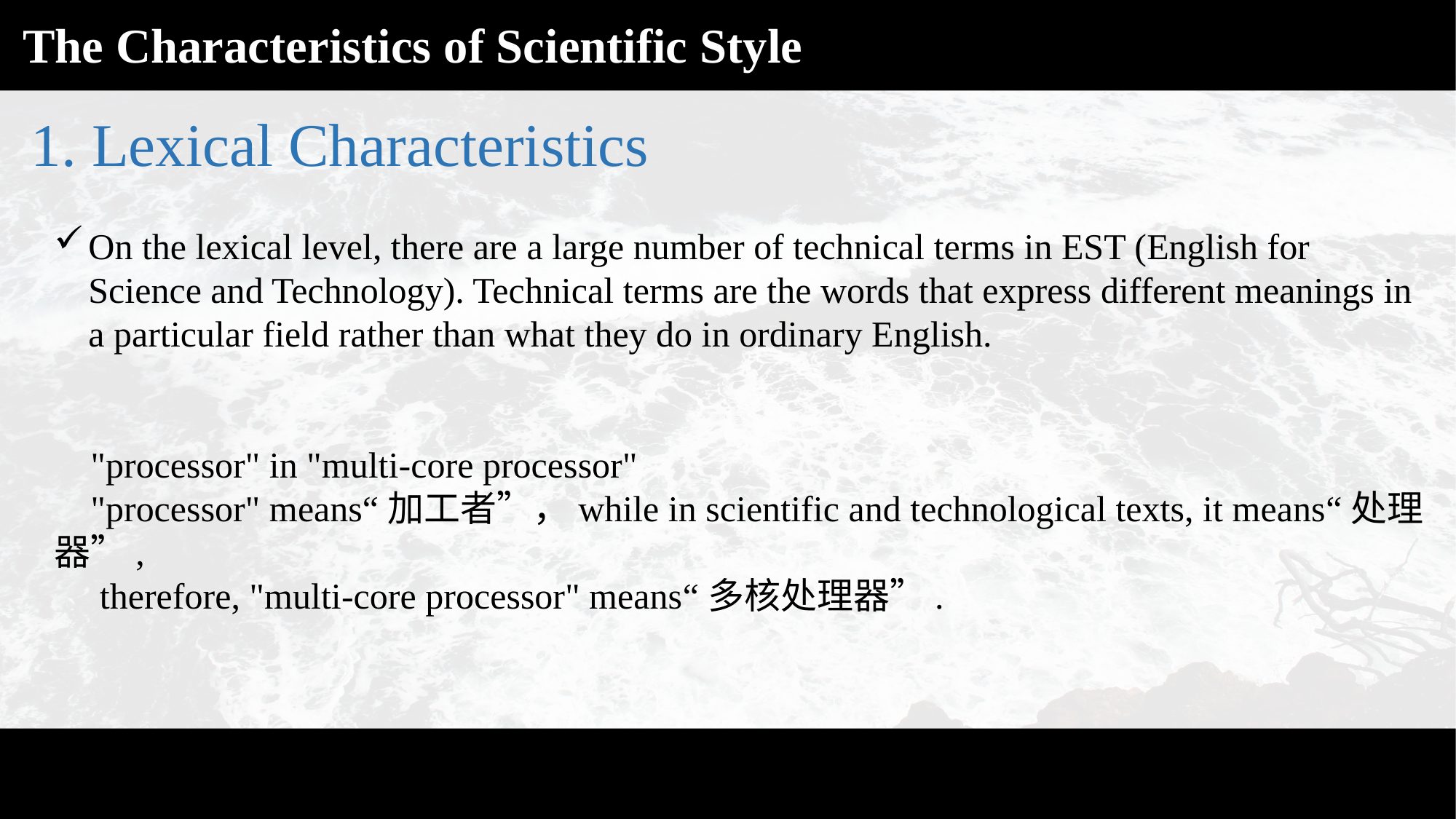

The Characteristics of Scientific Style
1. Lexical Characteristics
On the lexical level, there are a large number of technical terms in EST (English for Science and Technology). Technical terms are the words that express different meanings in a particular field rather than what they do in ordinary English.

    "processor" in "multi-core processor"
    "processor" means“加工者”，while in scientific and technological texts, it means“处理器”,
     therefore, "multi-core processor" means“多核处理器”.